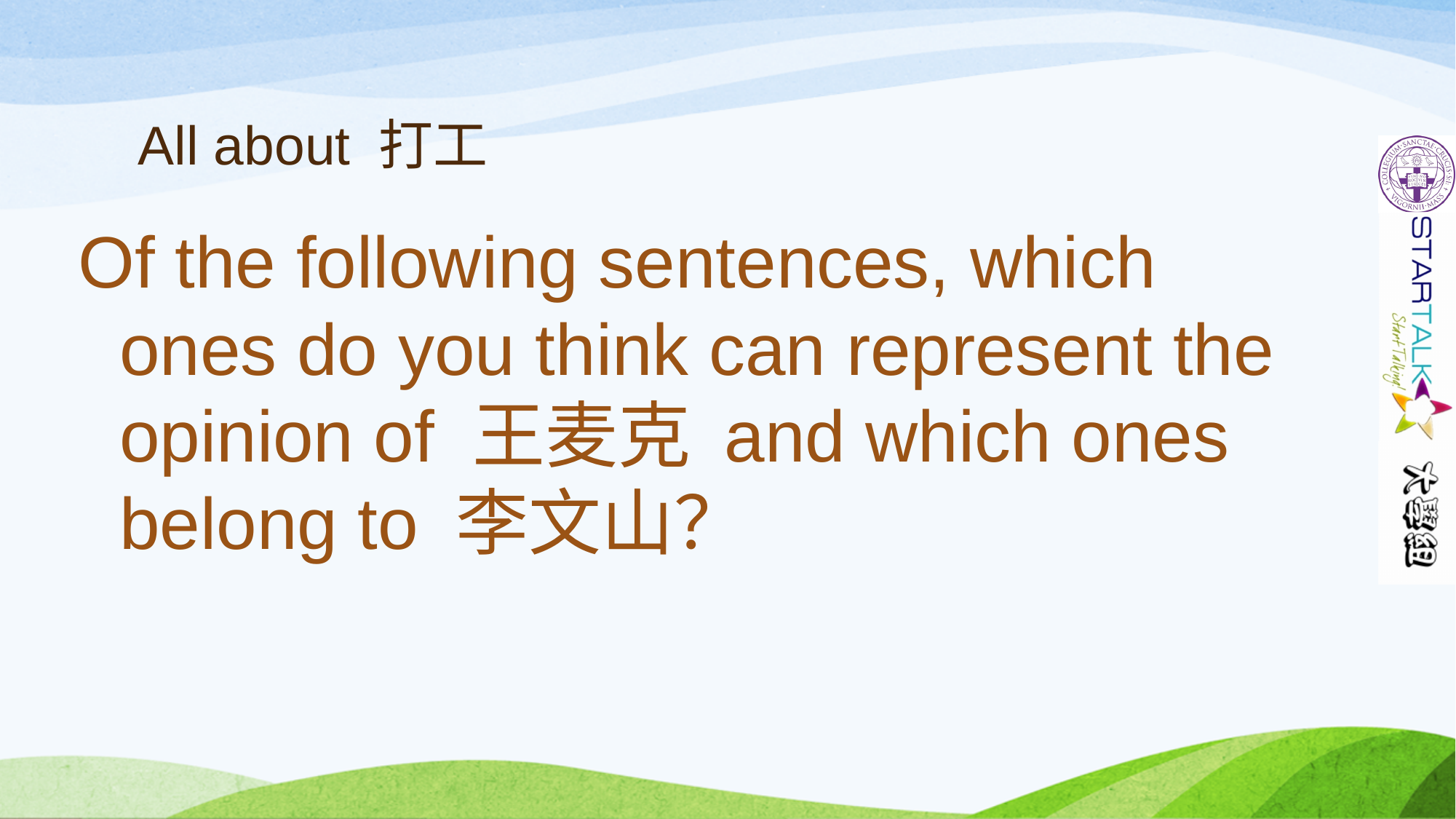

# All about 打工
Of the following sentences, which ones do you think can represent the opinion of 王麦克 and which ones belong to 李文山？